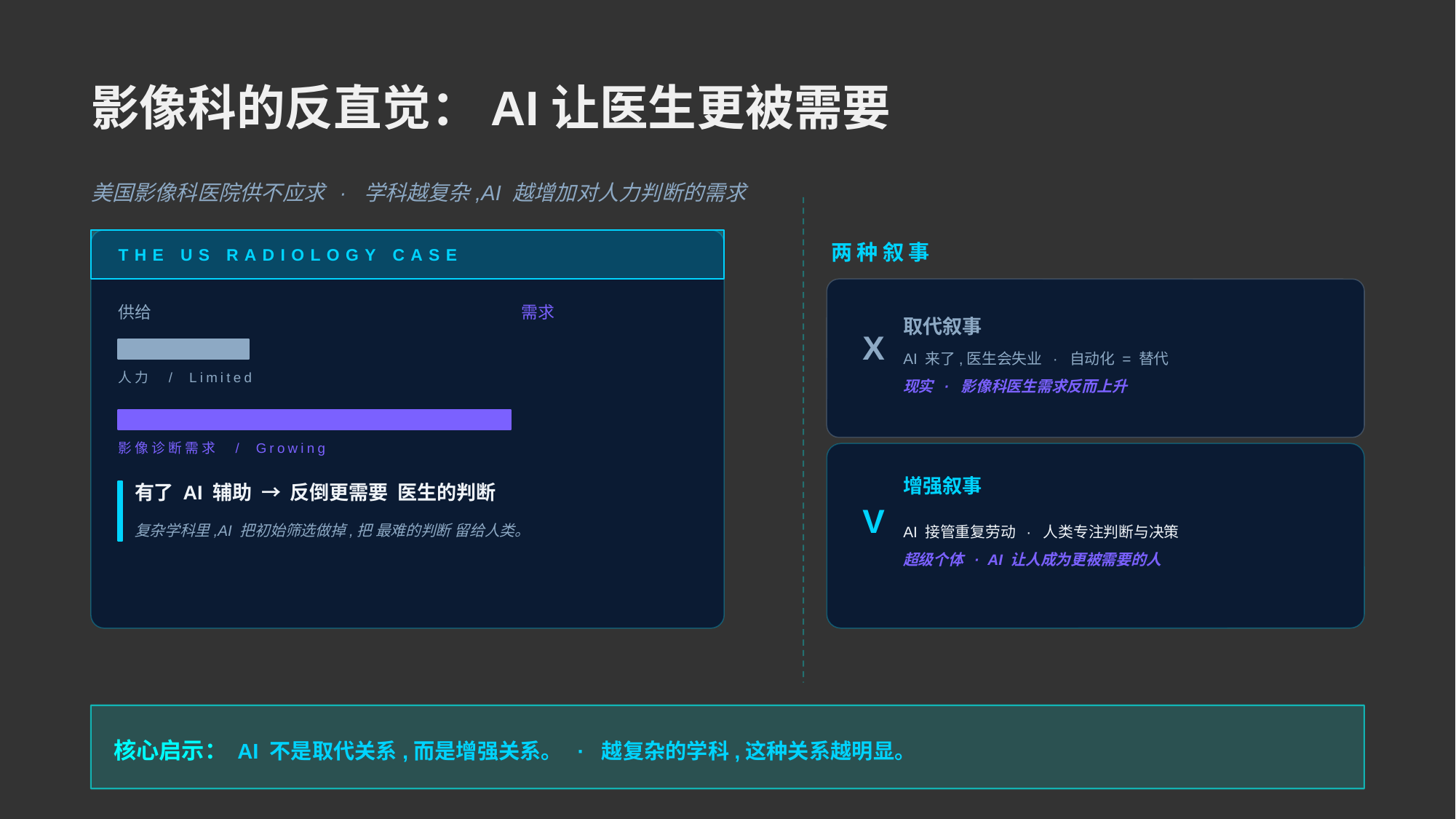

影像科的反直觉：AI让医生更被需要
美国影像科医院供不应求  ·  学科越复杂,AI 越增加对人力判断的需求

THE US RADIOLOGY CASE
两种叙事

供给
需求
取代叙事
X
AI 来了,医生会失业  ·  自动化 = 替代

现实  ·  影像科医生需求反而上升
人力  /  Limited

影像诊断需求  /  Growing

增强叙事
有了 AI 辅助  →  反倒更需要  医生的判断
V

AI 接管重复劳动  ·  人类专注判断与决策
复杂学科里,AI 把初始筛选做掉,把 最难的判断 留给人类。
超级个体  ·  AI 让人成为更被需要的人

核心启示： AI 不是取代关系,而是增强关系。  ·  越复杂的学科,这种关系越明显。